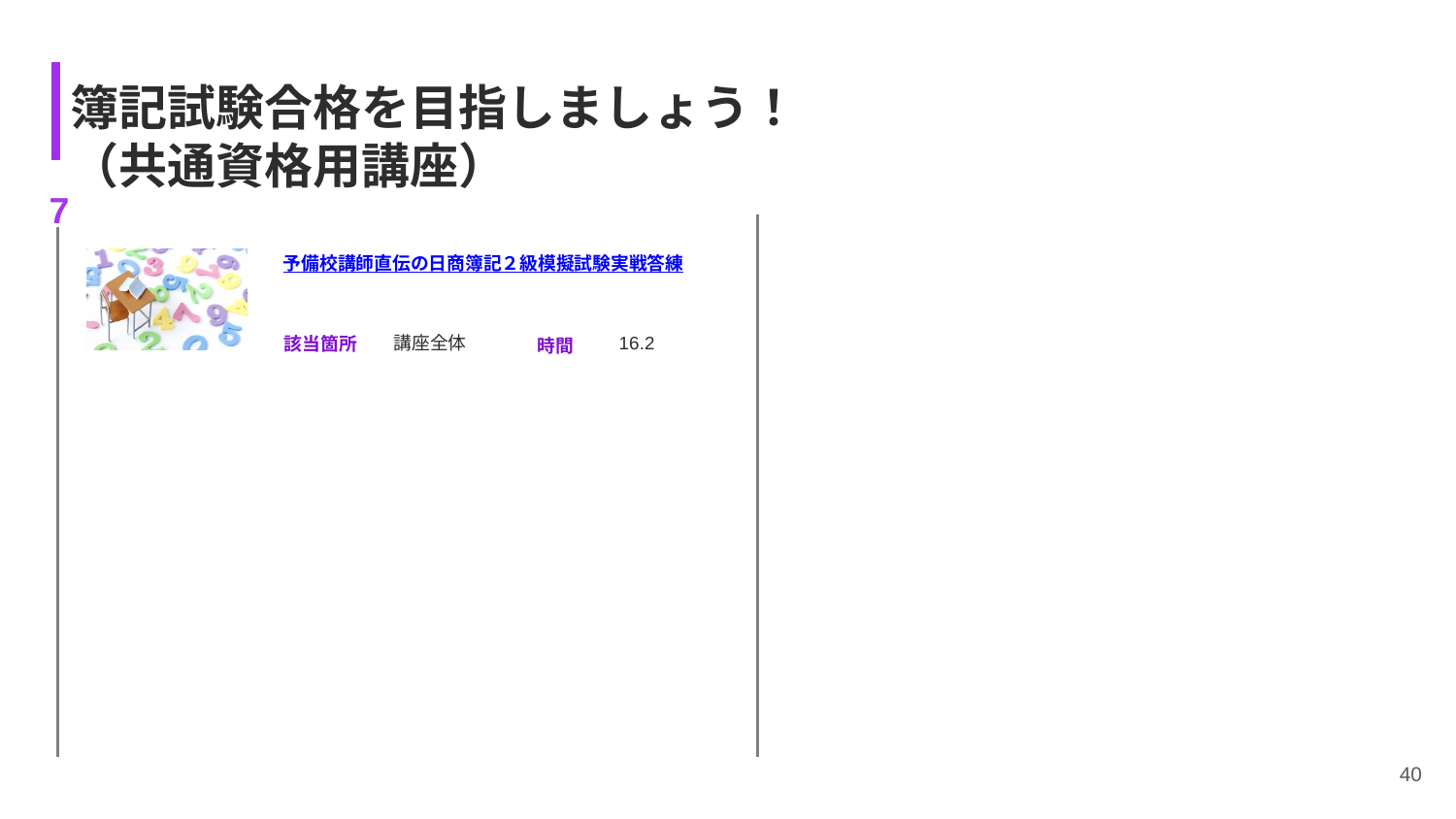

# 簿記試験合格を目指しましょう！ （共通資格用講座）
7

予備校講師直伝の日商簿記２級模擬試験実戦答練

講座全体
16.2

40